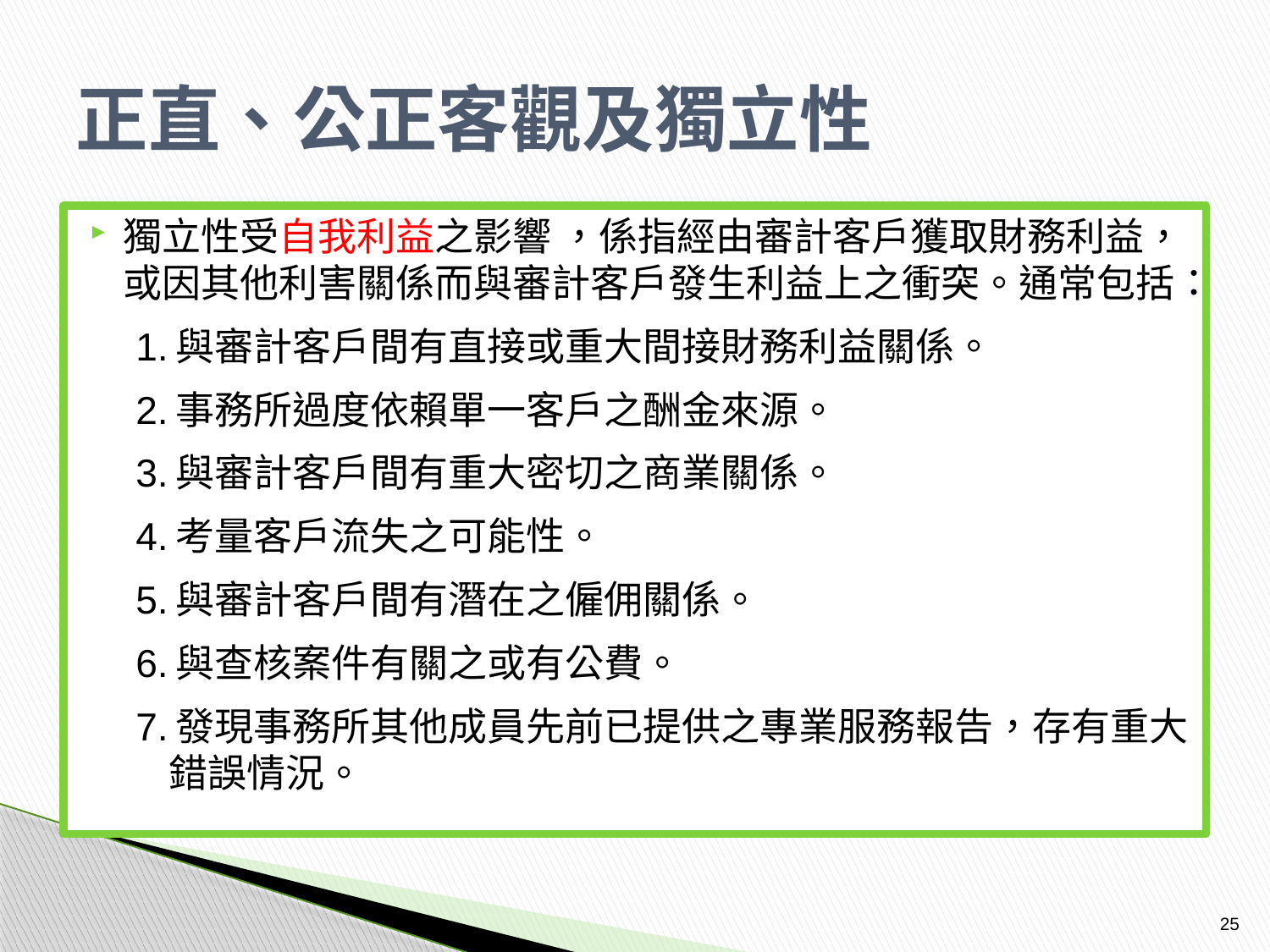

# 正直、公正客觀及獨立性
獨立性受自我利益之影響 ，係指經由審計客戶獲取財務利益，或因其他利害關係而與審計客戶發生利益上之衝突。通常包括：
1.與審計客戶間有直接或重大間接財務利益關係。
2.事務所過度依賴單一客戶之酬金來源。
3.與審計客戶間有重大密切之商業關係。
4.考量客戶流失之可能性。
5.與審計客戶間有潛在之僱佣關係。
6.與查核案件有關之或有公費。
7.發現事務所其他成員先前已提供之專業服務報告，存有重大錯誤情況。

25